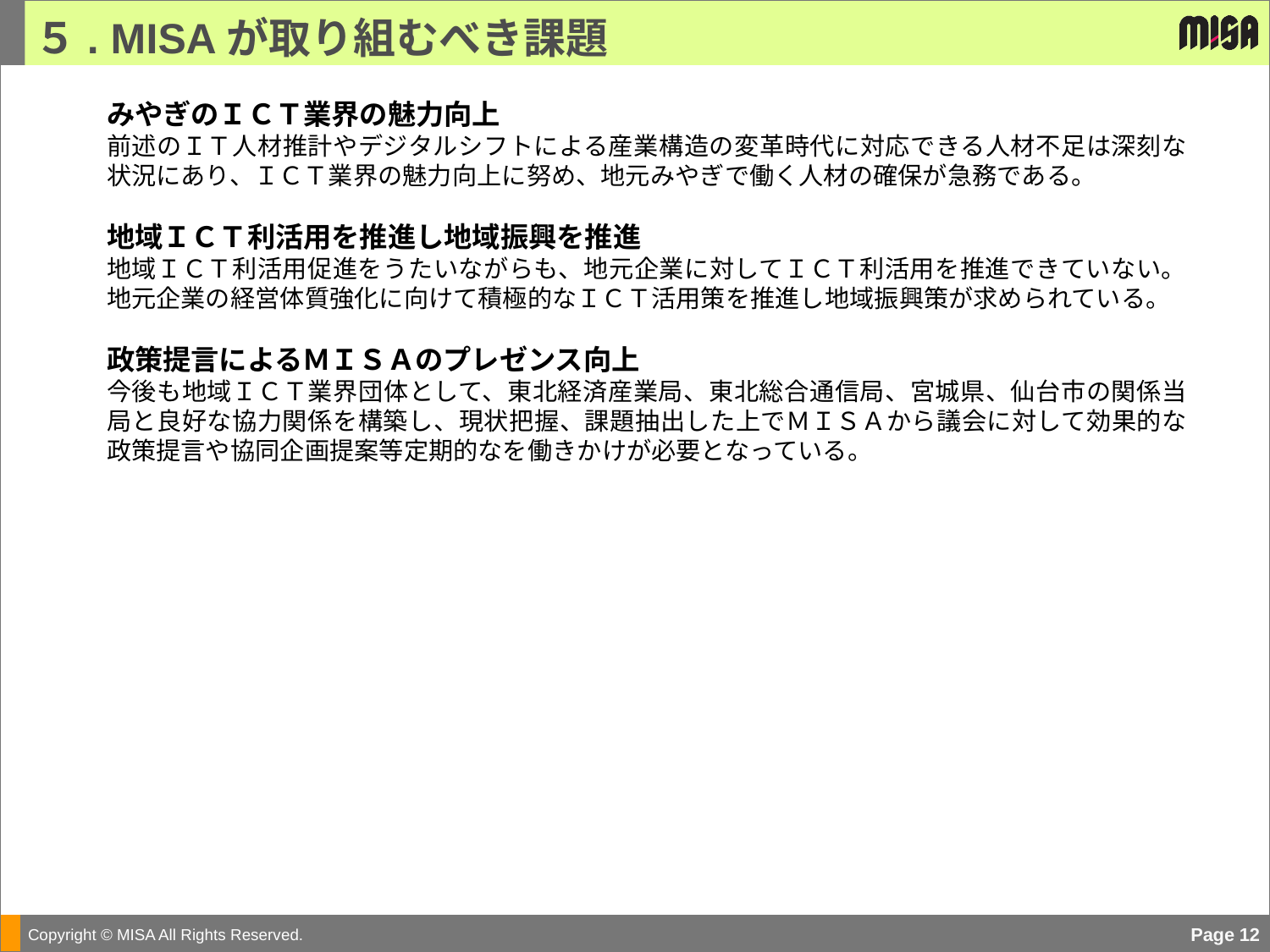

５. MISAが取り組むべき課題
みやぎのＩＣＴ業界の魅力向上
前述のＩＴ人材推計やデジタルシフトによる産業構造の変革時代に対応できる人材不足は深刻な状況にあり、ＩＣＴ業界の魅力向上に努め、地元みやぎで働く人材の確保が急務である。

地域ＩＣＴ利活用を推進し地域振興を推進
地域ＩＣＴ利活用促進をうたいながらも、地元企業に対してＩＣＴ利活用を推進できていない。地元企業の経営体質強化に向けて積極的なＩＣＴ活用策を推進し地域振興策が求められている。

政策提言によるＭＩＳＡのプレゼンス向上
今後も地域ＩＣＴ業界団体として、東北経済産業局、東北総合通信局、宮城県、仙台市の関係当局と良好な協力関係を構築し、現状把握、課題抽出した上でＭＩＳＡから議会に対して効果的な政策提言や協同企画提案等定期的なを働きかけが必要となっている。